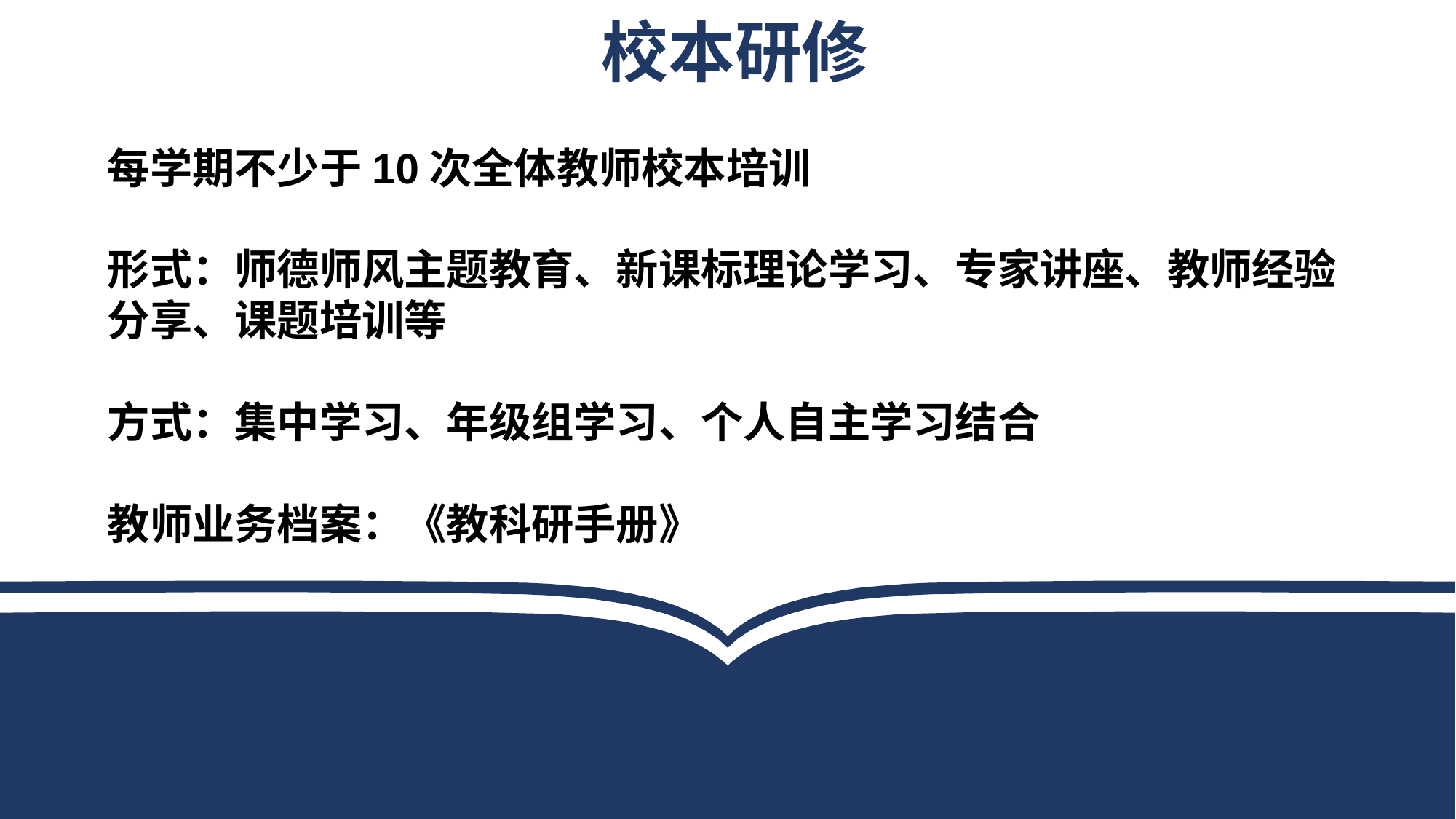

校本研修

每学期不少于10次全体教师校本培训

形式：师德师风主题教育、新课标理论学习、专家讲座、教师经验分享、课题培训等

方式：集中学习、年级组学习、个人自主学习结合

教师业务档案：《教科研手册》